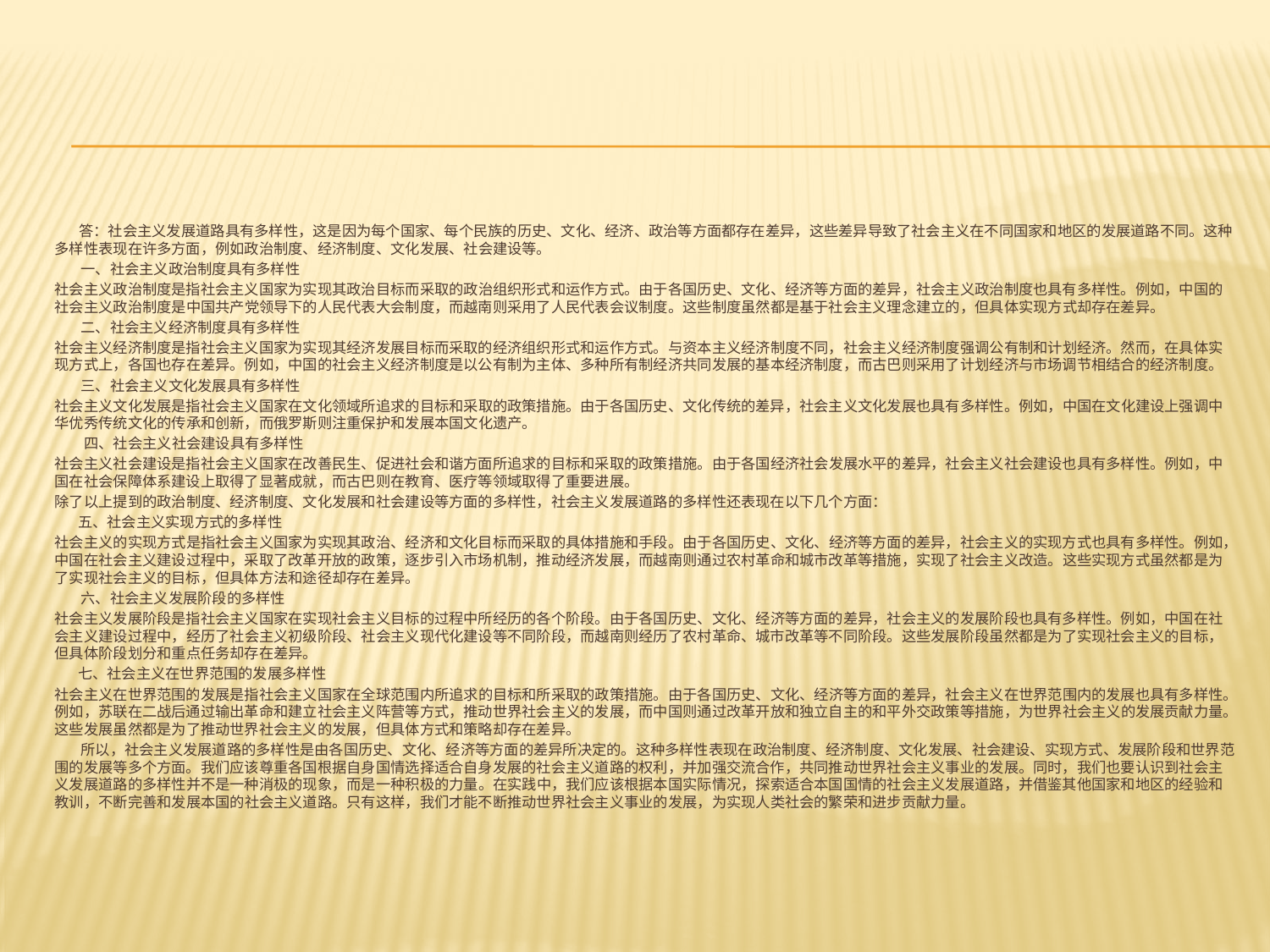

#
        答：社会主义发展道路具有多样性，这是因为每个国家、每个民族的历史、文化、经济、政治等方面都存在差异，这些差异导致了社会主义在不同国家和地区的发展道路不同。这种多样性表现在许多方面，例如政治制度、经济制度、文化发展、社会建设等。
        一、社会主义政治制度具有多样性
社会主义政治制度是指社会主义国家为实现其政治目标而采取的政治组织形式和运作方式。由于各国历史、文化、经济等方面的差异，社会主义政治制度也具有多样性。例如，中国的社会主义政治制度是中国共产党领导下的人民代表大会制度，而越南则采用了人民代表会议制度。这些制度虽然都是基于社会主义理念建立的，但具体实现方式却存在差异。
        二、社会主义经济制度具有多样性
社会主义经济制度是指社会主义国家为实现其经济发展目标而采取的经济组织形式和运作方式。与资本主义经济制度不同，社会主义经济制度强调公有制和计划经济。然而，在具体实现方式上，各国也存在差异。例如，中国的社会主义经济制度是以公有制为主体、多种所有制经济共同发展的基本经济制度，而古巴则采用了计划经济与市场调节相结合的经济制度。
        三、社会主义文化发展具有多样性
社会主义文化发展是指社会主义国家在文化领域所追求的目标和采取的政策措施。由于各国历史、文化传统的差异，社会主义文化发展也具有多样性。例如，中国在文化建设上强调中华优秀传统文化的传承和创新，而俄罗斯则注重保护和发展本国文化遗产。
         四、社会主义社会建设具有多样性
社会主义社会建设是指社会主义国家在改善民生、促进社会和谐方面所追求的目标和采取的政策措施。由于各国经济社会发展水平的差异，社会主义社会建设也具有多样性。例如，中国在社会保障体系建设上取得了显著成就，而古巴则在教育、医疗等领域取得了重要进展。
除了以上提到的政治制度、经济制度、文化发展和社会建设等方面的多样性，社会主义发展道路的多样性还表现在以下几个方面：
       五、社会主义实现方式的多样性
社会主义的实现方式是指社会主义国家为实现其政治、经济和文化目标而采取的具体措施和手段。由于各国历史、文化、经济等方面的差异，社会主义的实现方式也具有多样性。例如，中国在社会主义建设过程中，采取了改革开放的政策，逐步引入市场机制，推动经济发展，而越南则通过农村革命和城市改革等措施，实现了社会主义改造。这些实现方式虽然都是为了实现社会主义的目标，但具体方法和途径却存在差异。
        六、社会主义发展阶段的多样性
社会主义发展阶段是指社会主义国家在实现社会主义目标的过程中所经历的各个阶段。由于各国历史、文化、经济等方面的差异，社会主义的发展阶段也具有多样性。例如，中国在社会主义建设过程中，经历了社会主义初级阶段、社会主义现代化建设等不同阶段，而越南则经历了农村革命、城市改革等不同阶段。这些发展阶段虽然都是为了实现社会主义的目标，但具体阶段划分和重点任务却存在差异。
       七、社会主义在世界范围的发展多样性
社会主义在世界范围的发展是指社会主义国家在全球范围内所追求的目标和所采取的政策措施。由于各国历史、文化、经济等方面的差异，社会主义在世界范围内的发展也具有多样性。例如，苏联在二战后通过输出革命和建立社会主义阵营等方式，推动世界社会主义的发展，而中国则通过改革开放和独立自主的和平外交政策等措施，为世界社会主义的发展贡献力量。这些发展虽然都是为了推动世界社会主义的发展，但具体方式和策略却存在差异。
        所以，社会主义发展道路的多样性是由各国历史、文化、经济等方面的差异所决定的。这种多样性表现在政治制度、经济制度、文化发展、社会建设、实现方式、发展阶段和世界范围的发展等多个方面。我们应该尊重各国根据自身国情选择适合自身发展的社会主义道路的权利，并加强交流合作，共同推动世界社会主义事业的发展。同时，我们也要认识到社会主义发展道路的多样性并不是一种消极的现象，而是一种积极的力量。在实践中，我们应该根据本国实际情况，探索适合本国国情的社会主义发展道路，并借鉴其他国家和地区的经验和教训，不断完善和发展本国的社会主义道路。只有这样，我们才能不断推动世界社会主义事业的发展，为实现人类社会的繁荣和进步贡献力量。